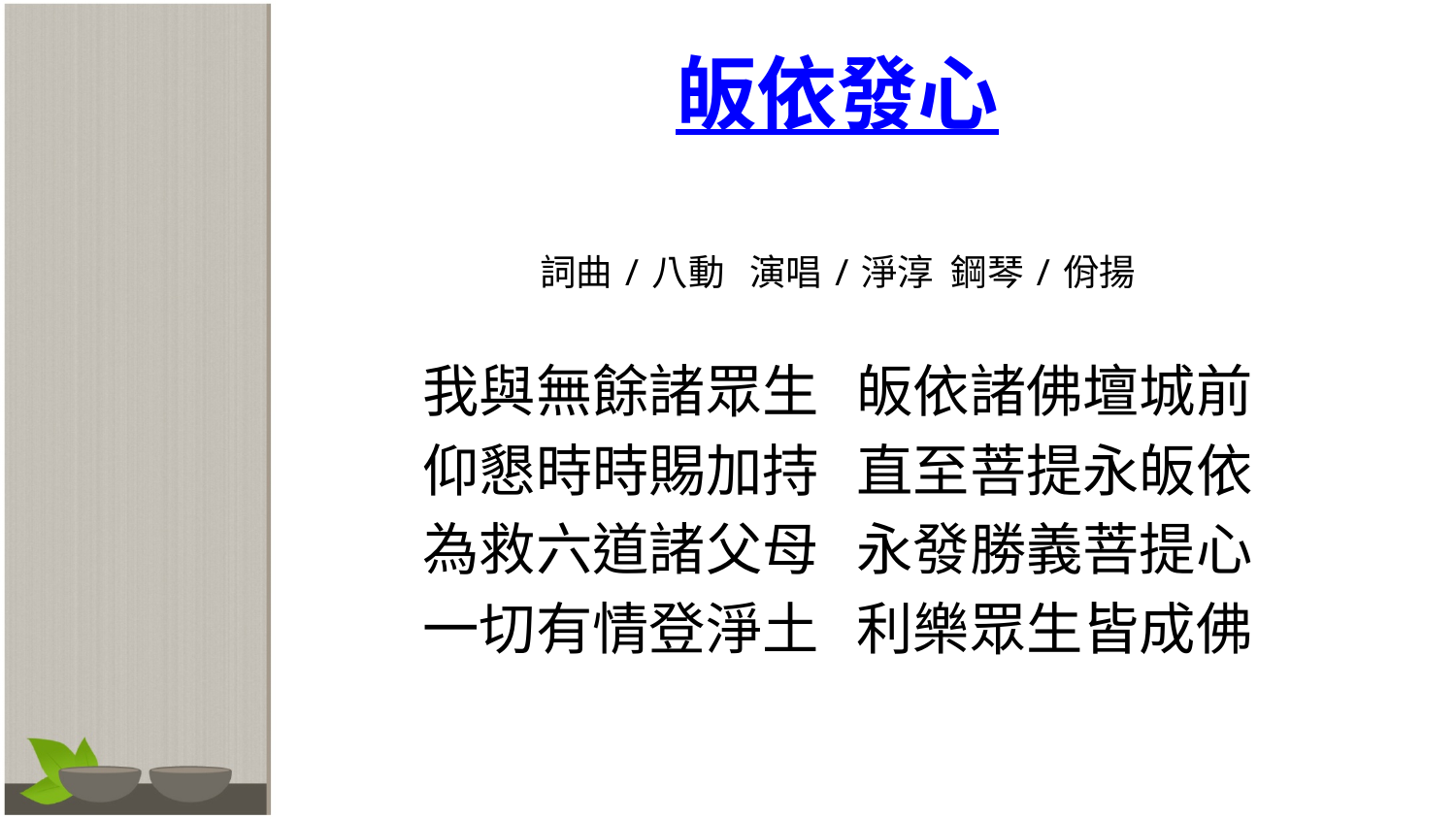

# 皈依發心

詞曲/八動   演唱/淨淳  鋼琴/佾揚

我與無餘諸眾生   皈依諸佛壇城前
仰懇時時賜加持   直至菩提永皈依
為救六道諸父母   永發勝義菩提心
一切有情登淨土   利樂眾生皆成佛